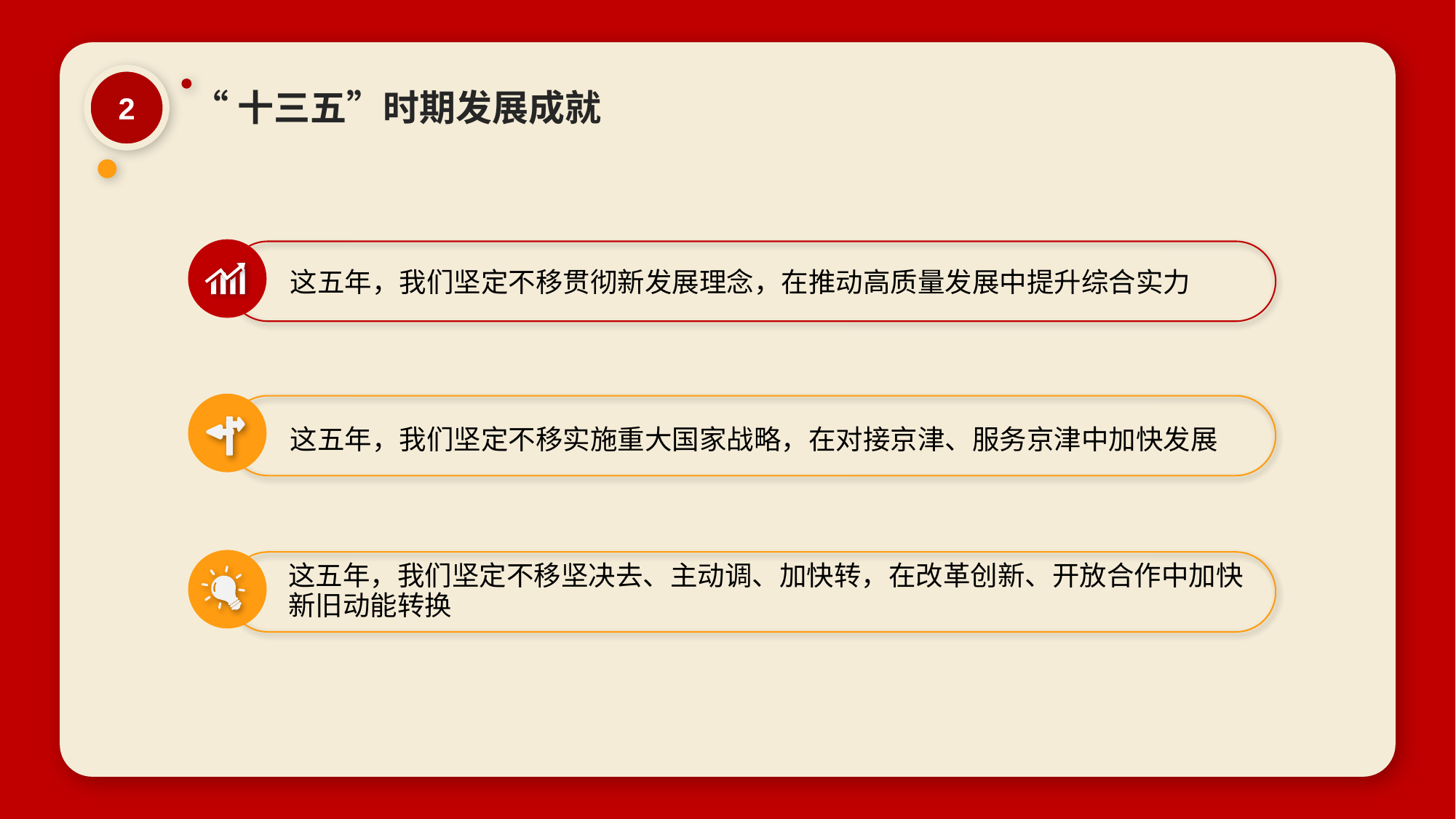

2
“十三五”时期发展成就

这五年，我们坚定不移贯彻新发展理念，在推动高质量发展中提升综合实力

这五年，我们坚定不移实施重大国家战略，在对接京津、服务京津中加快发展

这五年，我们坚定不移坚决去、主动调、加快转，在改革创新、开放合作中加快新旧动能转换